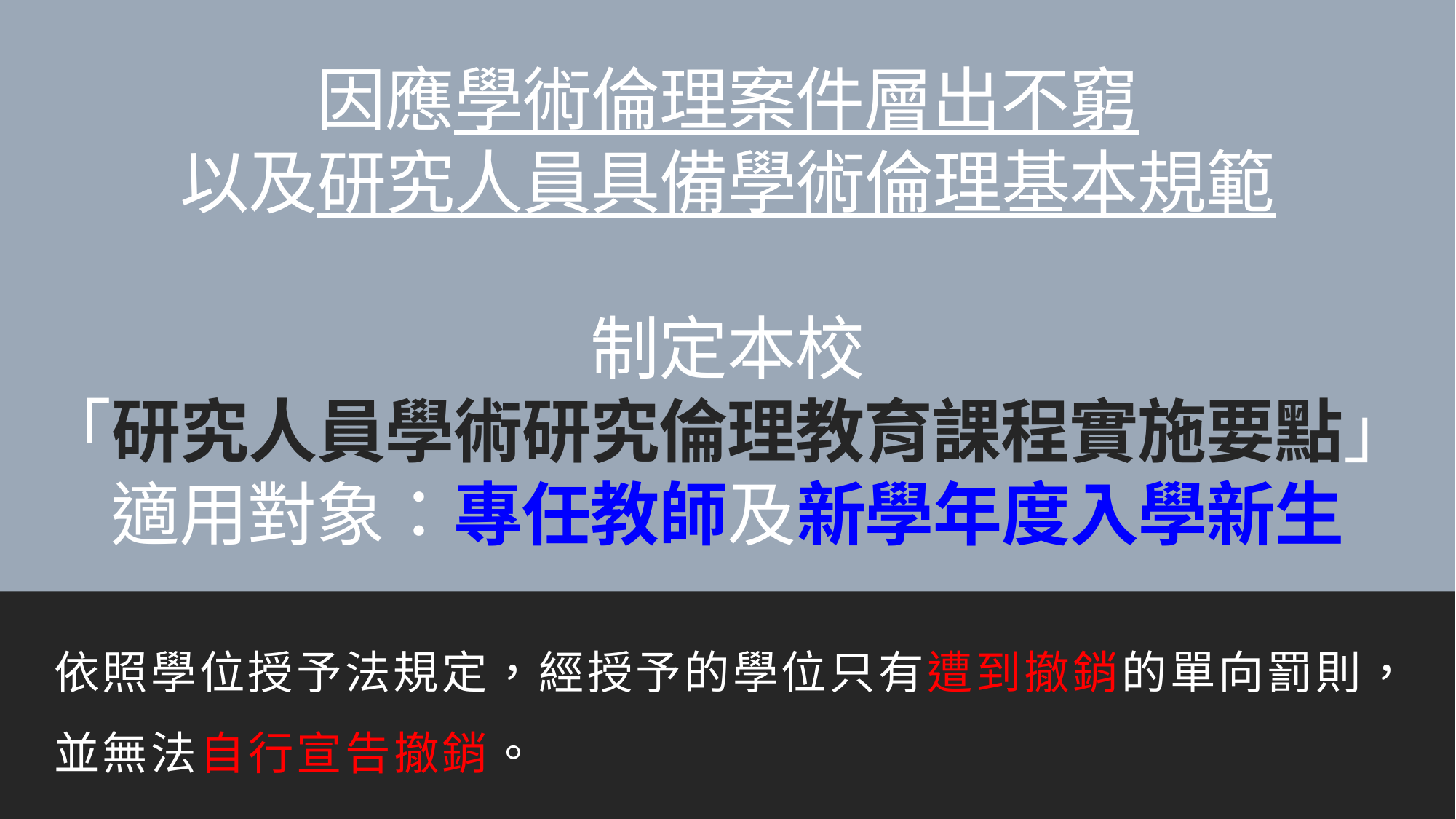

# 因應學術倫理案件層出不窮 以及研究人員具備學術倫理基本規範 制定本校 「研究人員學術研究倫理教育課程實施要點」 適用對象：專任教師及新學年度入學新生

依照學位授予法規定，經授予的學位只有遭到撤銷的單向罰則，
並無法自行宣告撤銷。